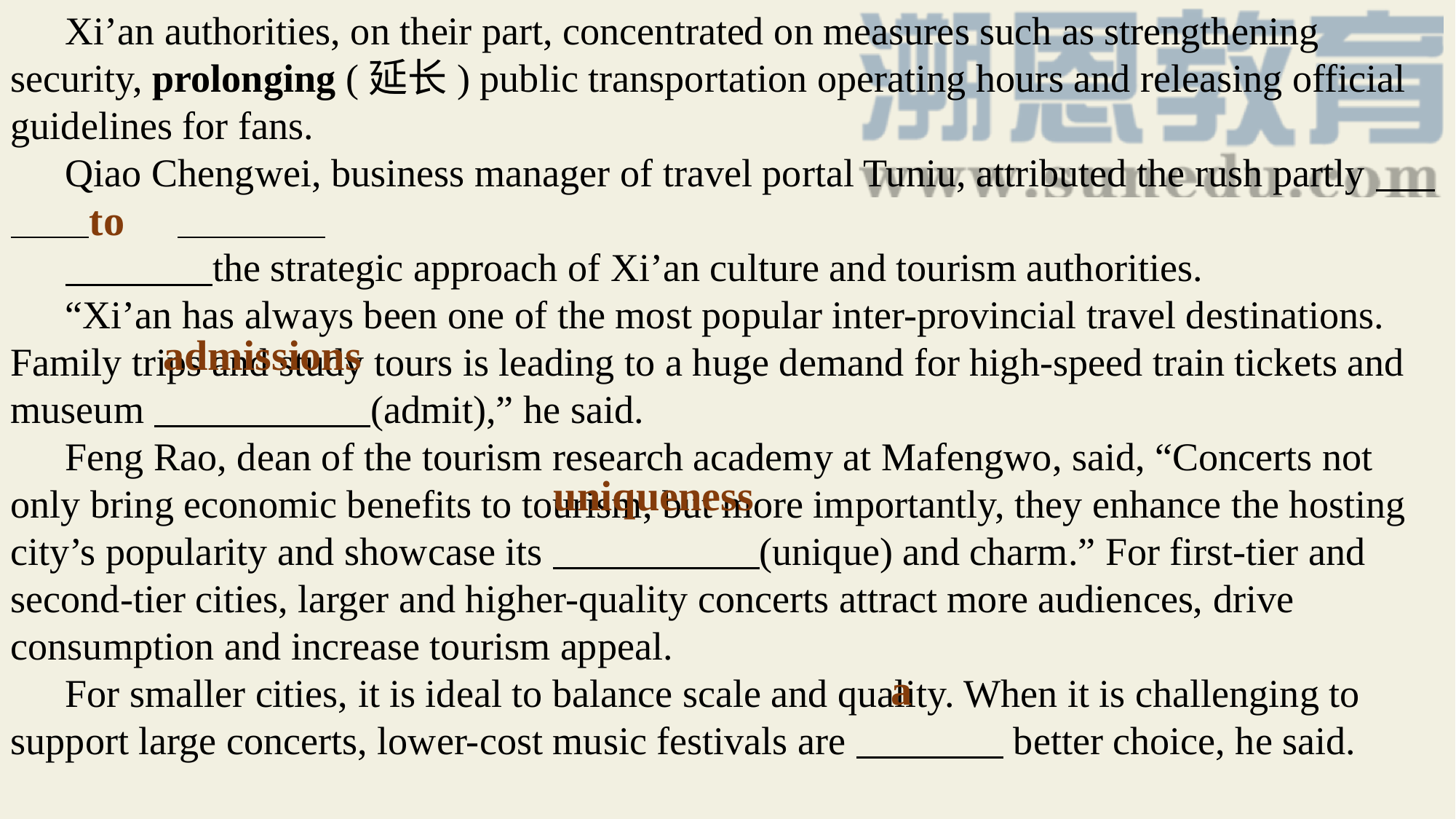

Xi’an authorities, on their part, concentrated on measures such as strengthening security, prolonging (延长) public transportation operating hours and releasing official guidelines for fans.
Qiao Chengwei, business manager of travel portal Tuniu, attributed the rush partly
               the strategic approach of Xi’an culture and tourism authorities.
“Xi’an has always been one of the most popular inter-provincial travel destinations. Family trips and study tours is leading to a huge demand for high-speed train tickets and museum                       (admit),” he said.
Feng Rao, dean of the tourism research academy at Mafengwo, said, “Concerts not only bring economic benefits to tourism, but more importantly, they enhance the hosting city’s popularity and showcase its                      (unique) and charm.” For first-tier and second-tier cities, larger and higher-quality concerts attract more audiences, drive consumption and increase tourism appeal.
For smaller cities, it is ideal to balance scale and quality. When it is challenging to support large concerts, lower-cost music festivals are                 better choice, he said.

to
admissions
uniqueness
a